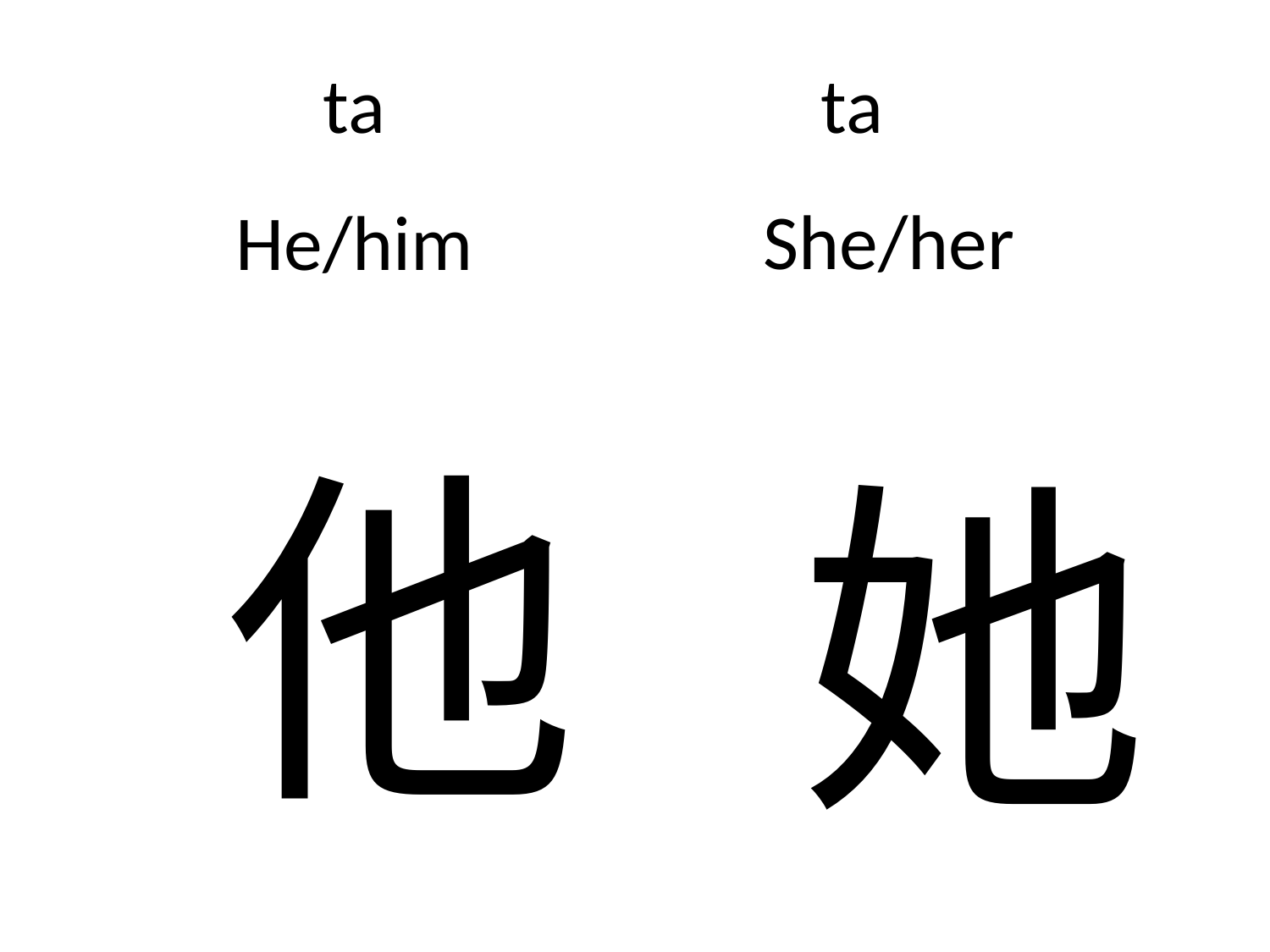

# ta
ta
She/her
He/him
他
她